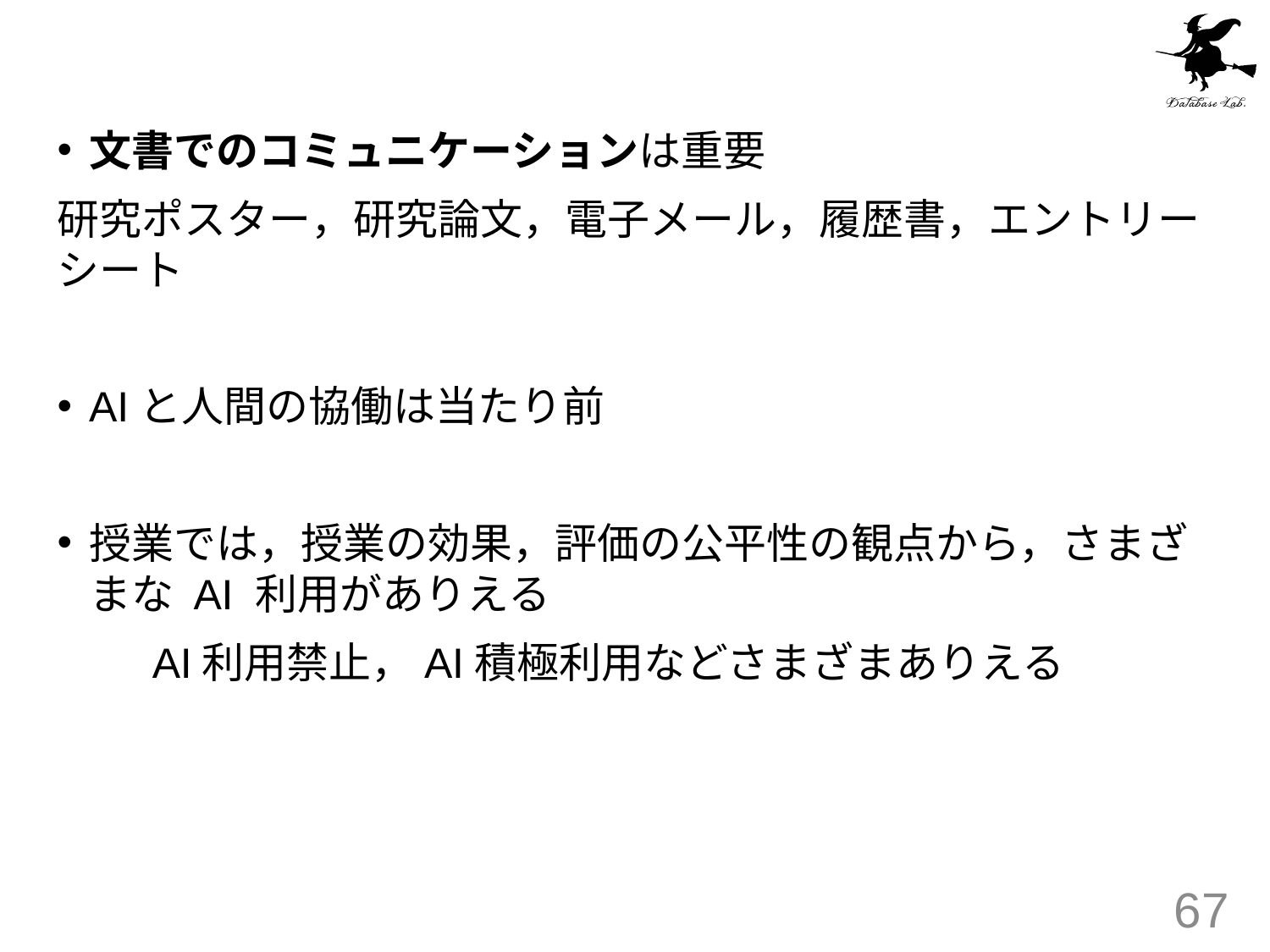

#
文書でのコミュニケーションは重要
研究ポスター，研究論文，電子メール，履歴書，エントリーシート

AIと人間の協働は当たり前

授業では，授業の効果，評価の公平性の観点から，さまざまな AI 利用がありえる
　　AI利用禁止，AI積極利用などさまざまありえる
67